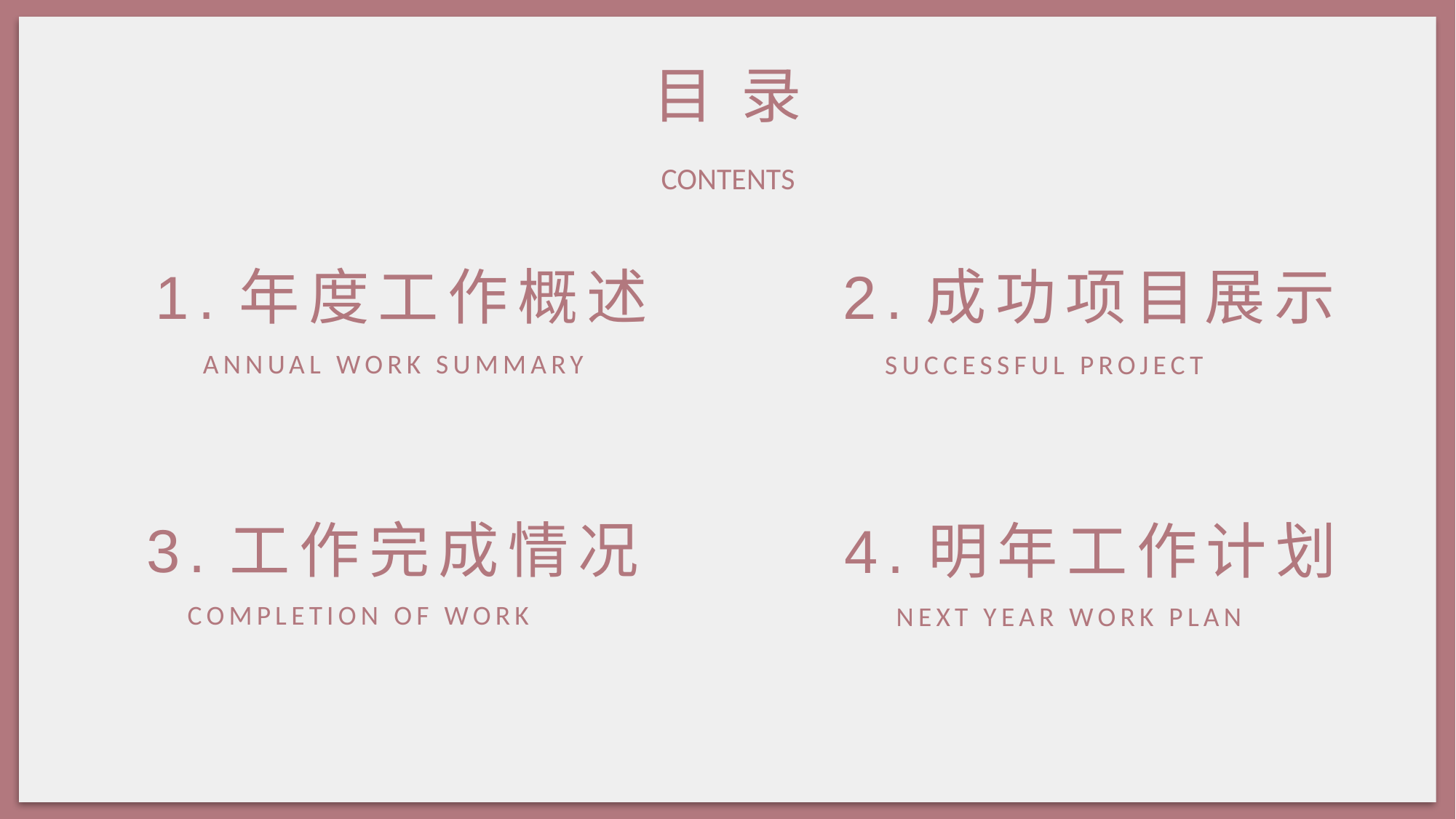

目  录
CONTENTS
1.年度工作概述
ANNUAL WORK SUMMARY
2.成功项目展示
SUCCESSFUL PROJECT
3.工作完成情况
COMPLETION OF WORK
4.明年工作计划
NEXT YEAR WORK PLAN